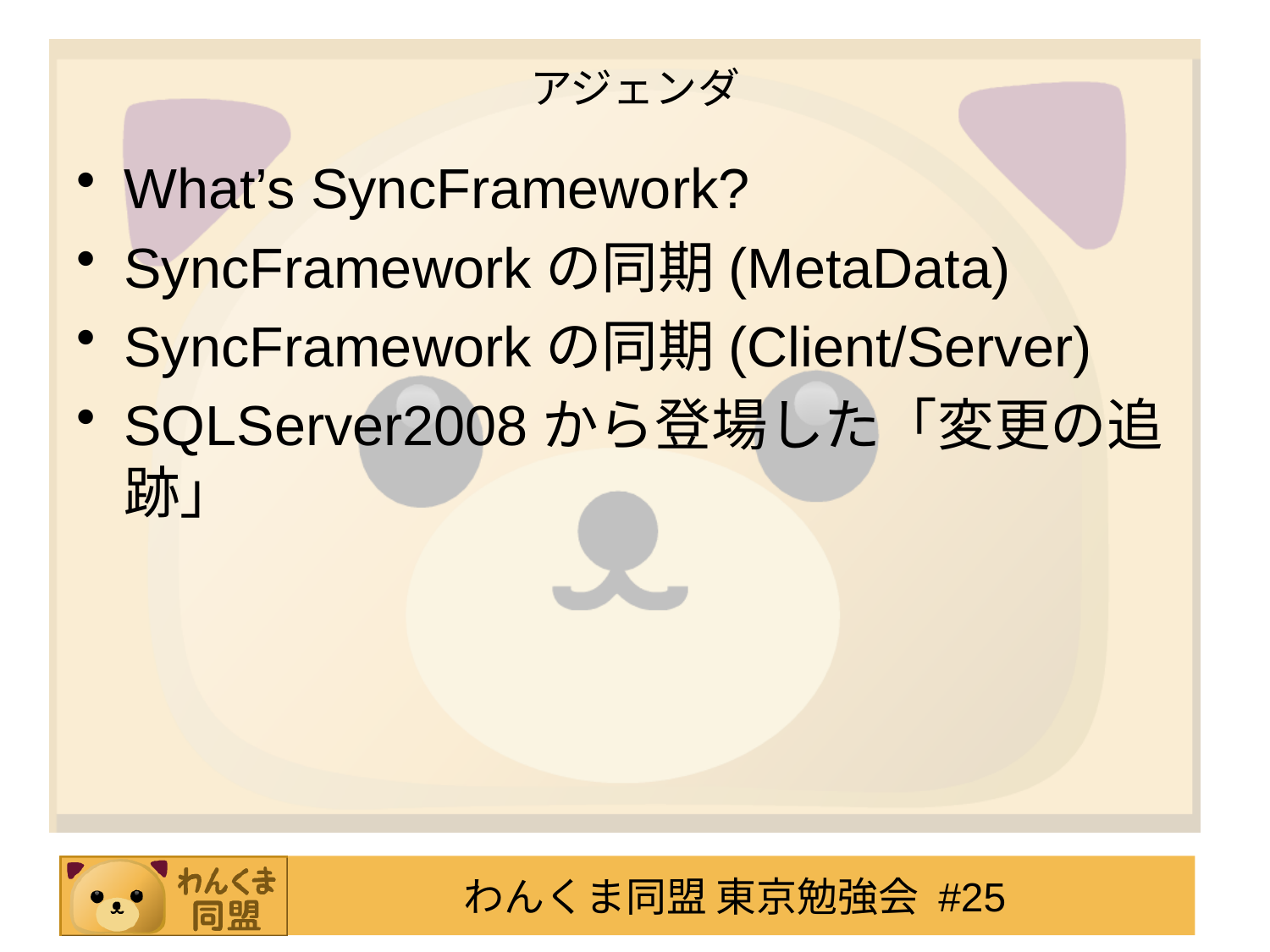

# アジェンダ
What’s SyncFramework?
SyncFrameworkの同期(MetaData)
SyncFrameworkの同期(Client/Server)
SQLServer2008から登場した「変更の追跡」